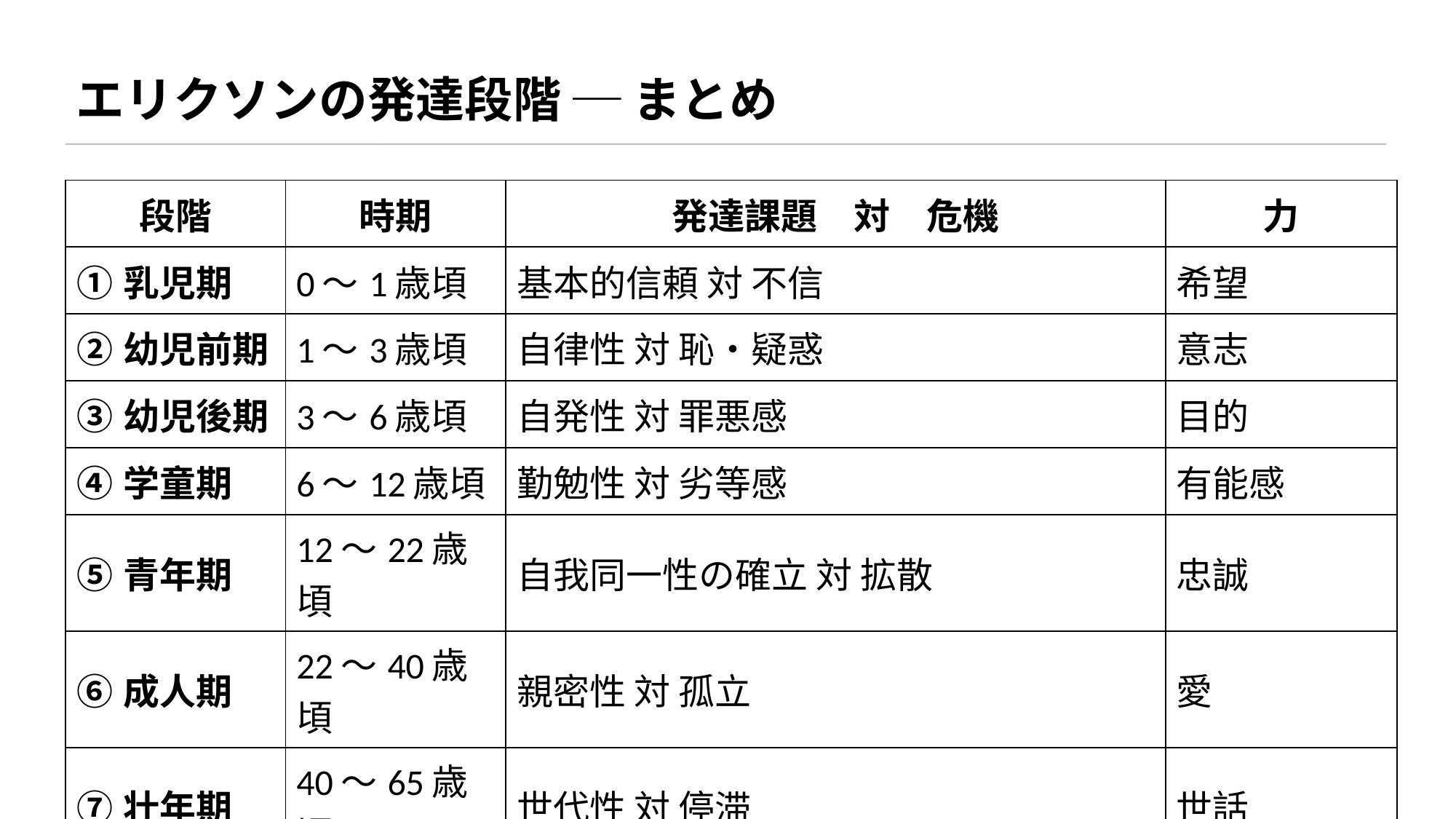

エリクソンの発達段階 ─ まとめ

| 段階 | 時期 | 発達課題　対　危機 | 力 |
| --- | --- | --- | --- |
| ①乳児期 | 0〜1歳頃 | 基本的信頼 対 不信 | 希望 |
| ②幼児前期 | 1〜3歳頃 | 自律性 対 恥・疑惑 | 意志 |
| ③幼児後期 | 3〜6歳頃 | 自発性 対 罪悪感 | 目的 |
| ④学童期 | 6〜12歳頃 | 勤勉性 対 劣等感 | 有能感 |
| ⑤青年期 | 12〜22歳頃 | 自我同一性の確立 対 拡散 | 忠誠 |
| ⑥成人期 | 22〜40歳頃 | 親密性 対 孤立 | 愛 |
| ⑦壮年期 | 40〜65歳頃 | 世代性 対 停滞 | 世話 |
| ⑧老年期 | 65歳頃〜 | 統合 対 絶望 | 英知 |